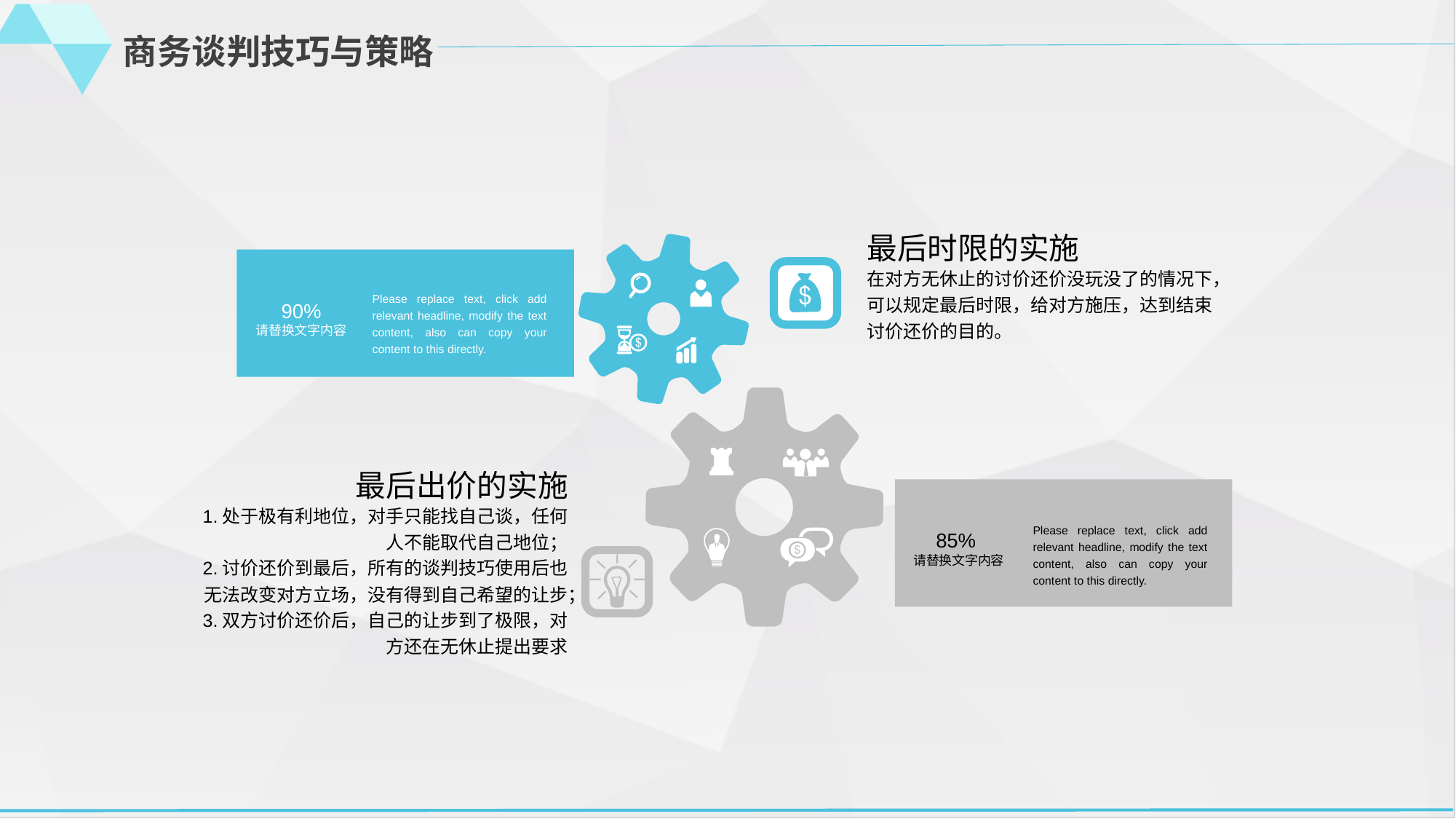

商务谈判技巧与策略

最后时限的实施
在对方无休止的讨价还价没玩没了的情况下，可以规定最后时限，给对方施压，达到结束讨价还价的目的。

Please replace text, click add relevant headline, modify the text content, also can copy your content to this directly.
90%
请替换文字内容

最后出价的实施
1.处于极有利地位，对手只能找自己谈，任何人不能取代自己地位；
2.讨价还价到最后，所有的谈判技巧使用后也无法改变对方立场，没有得到自己希望的让步；
3.双方讨价还价后，自己的让步到了极限，对方还在无休止提出要求

Please replace text, click add relevant headline, modify the text content, also can copy your content to this directly.
85%
请替换文字内容